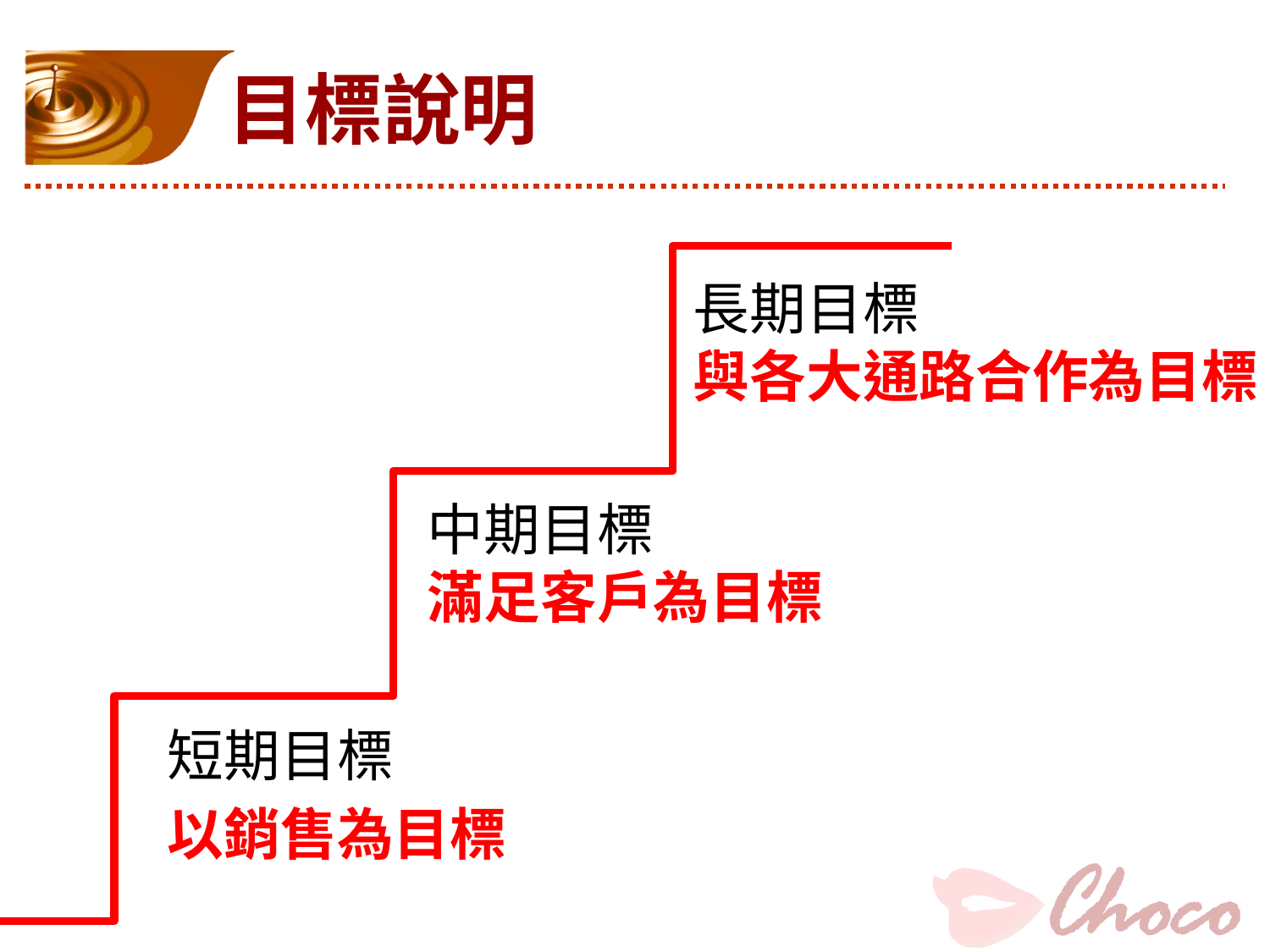

# 目標說明
長期目標
與各大通路合作為目標
中期目標
滿足客戶為目標
短期目標
以銷售為目標